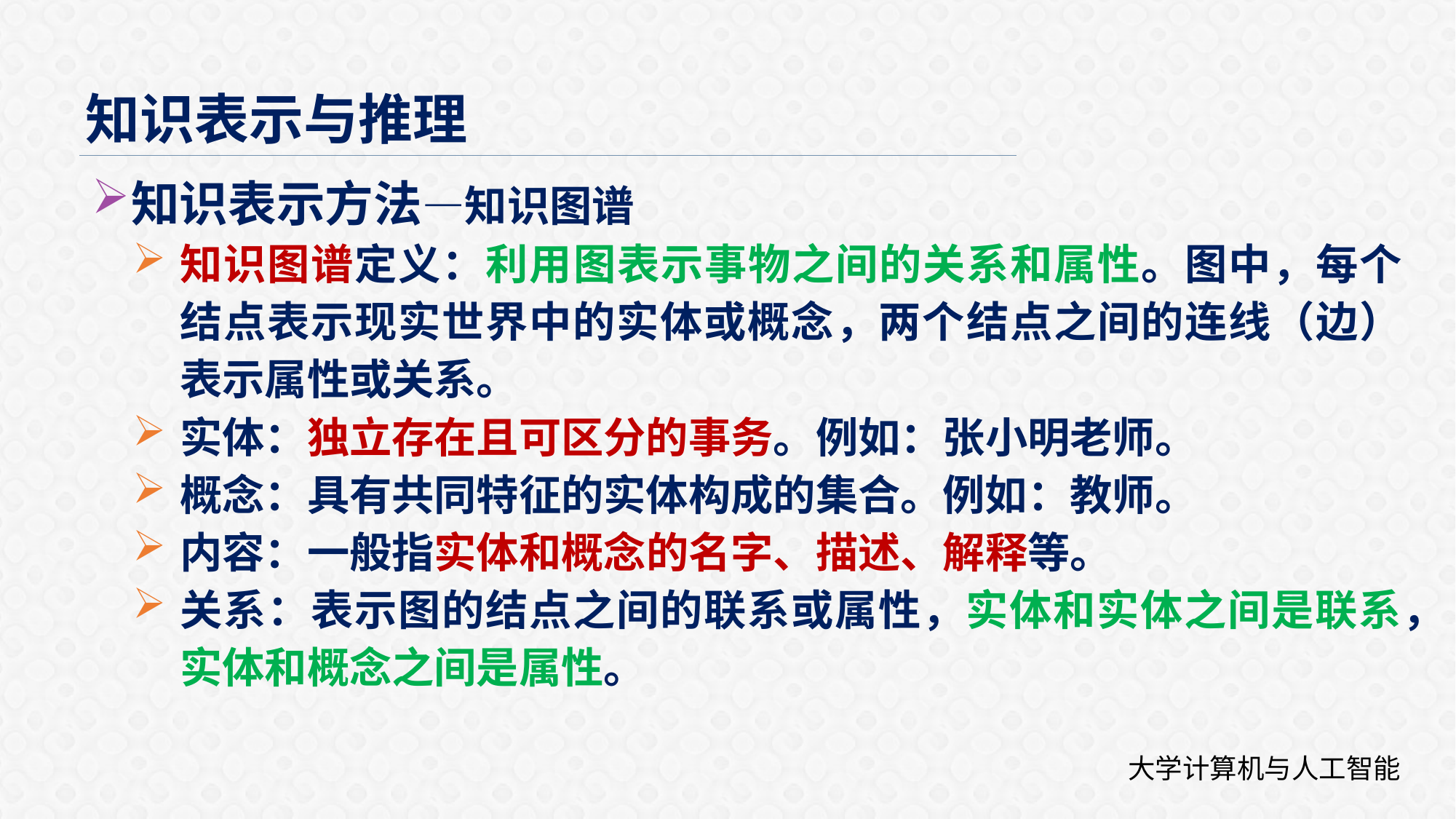

知识表示与推理
知识表示方法—知识图谱
知识图谱定义：利用图表示事物之间的关系和属性。图中，每个结点表示现实世界中的实体或概念，两个结点之间的连线（边）表示属性或关系。
实体：独立存在且可区分的事务。例如：张小明老师。
概念：具有共同特征的实体构成的集合。例如：教师。
内容：一般指实体和概念的名字、描述、解释等。
关系：表示图的结点之间的联系或属性，实体和实体之间是联系，实体和概念之间是属性。